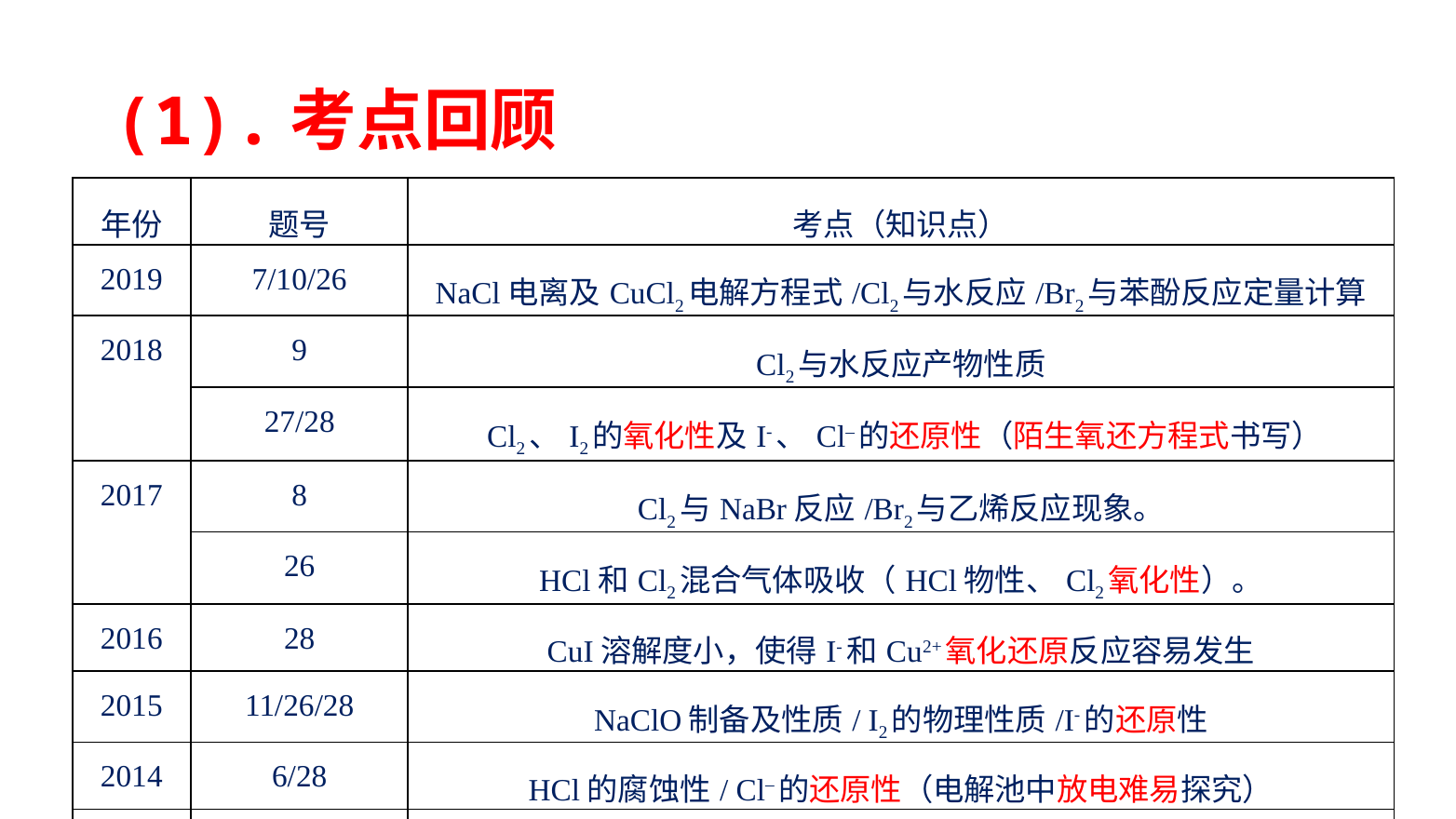

# (1).考点回顾
| 年份 | 题号 | 考点（知识点） |
| --- | --- | --- |
| 2019 | 7/10/26 | NaCl电离及CuCl2电解方程式/Cl2与水反应/Br2与苯酚反应定量计算 |
| 2018 | 9 | Cl2与水反应产物性质 |
|  | 27/28 | Cl2、I2的氧化性及I-、Cl–的还原性（陌生氧还方程式书写） |
| 2017 | 8 | Cl2与NaBr反应/Br2与乙烯反应现象。 |
|  | 26 | HCl和Cl2混合气体吸收（HCl物性、Cl2氧化性）。 |
| 2016 | 28 | CuI溶解度小，使得I-和Cu2+氧化还原反应容易发生 |
| 2015 | 11/26/28 | NaClO制备及性质/ I2的物理性质/I-的还原性 |
| 2014 | 6/28 | HCl的腐蚀性/ Cl–的还原性（电解池中放电难易探究） |
| 2013 | 8/12/28 | HCl与氨气反应/Br2与乙烯反应/ Ca(ClO)2性质 |